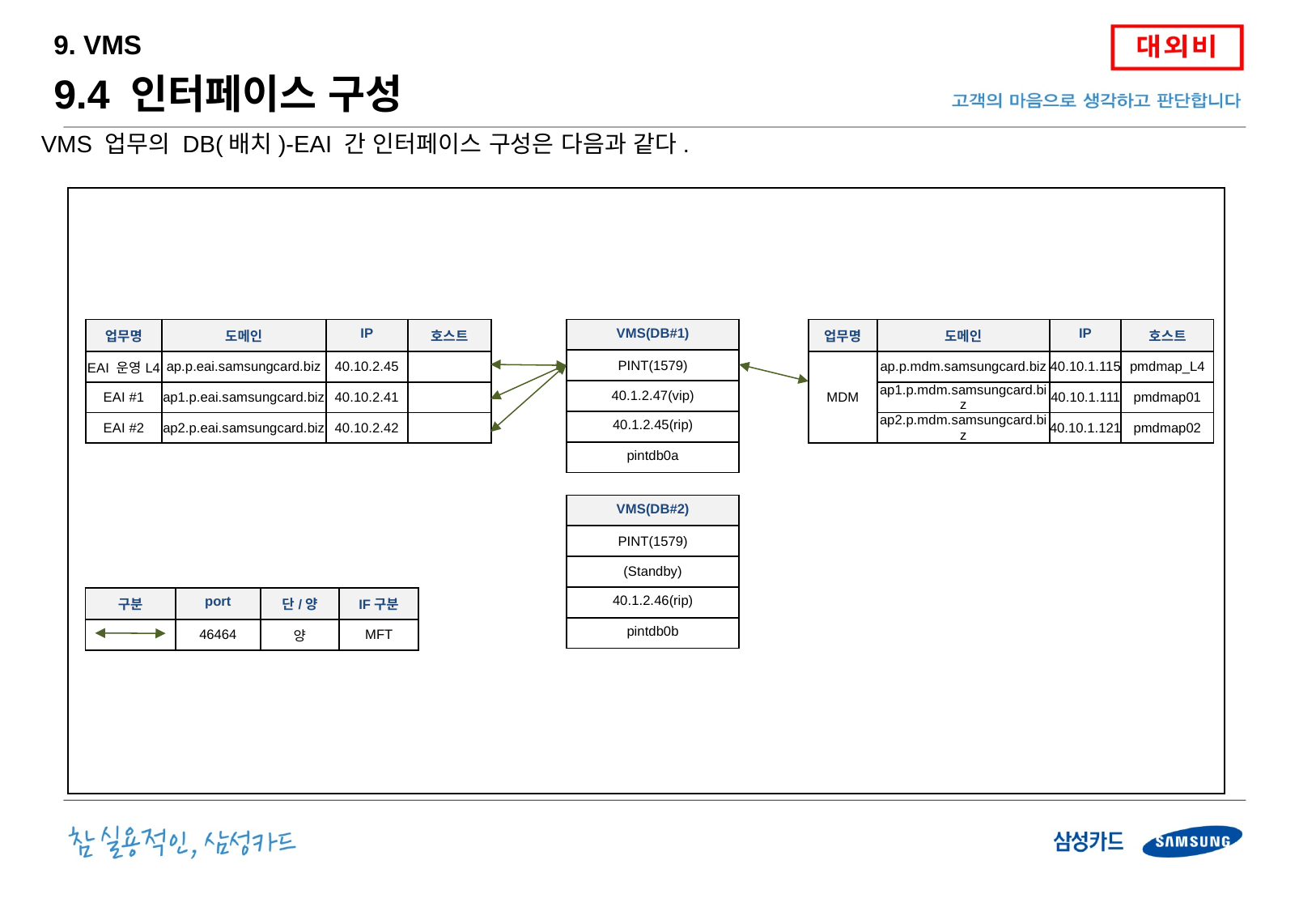

9. VMS
9.4 인터페이스 구성
VMS 업무의 DB(배치)-EAI 간 인터페이스 구성은 다음과 같다.

| 업무명 | 도메인 | IP | 호스트 |
| --- | --- | --- | --- |
| EAI 운영L4 | ap.p.eai.samsungcard.biz | 40.10.2.45 |  |
| EAI #1 | ap1.p.eai.samsungcard.biz | 40.10.2.41 |  |
| EAI #2 | ap2.p.eai.samsungcard.biz | 40.10.2.42 |  |
| VMS(DB#1) |
| --- |
| PINT(1579) |
| 40.1.2.47(vip) |
| 40.1.2.45(rip) |
| pintdb0a |
| 업무명 | 도메인 | IP | 호스트 |
| --- | --- | --- | --- |
| MDM | ap.p.mdm.samsungcard.biz | 40.10.1.115 | pmdmap\_L4 |
|  | ap1.p.mdm.samsungcard.biz | 40.10.1.111 | pmdmap01 |
|  | ap2.p.mdm.samsungcard.biz | 40.10.1.121 | pmdmap02 |
| VMS(DB#2) |
| --- |
| PINT(1579) |
| (Standby) |
| 40.1.2.46(rip) |
| pintdb0b |
| 구분 | port | 단/양 | IF구분 |
| --- | --- | --- | --- |
|  | 46464 | 양 | MFT |